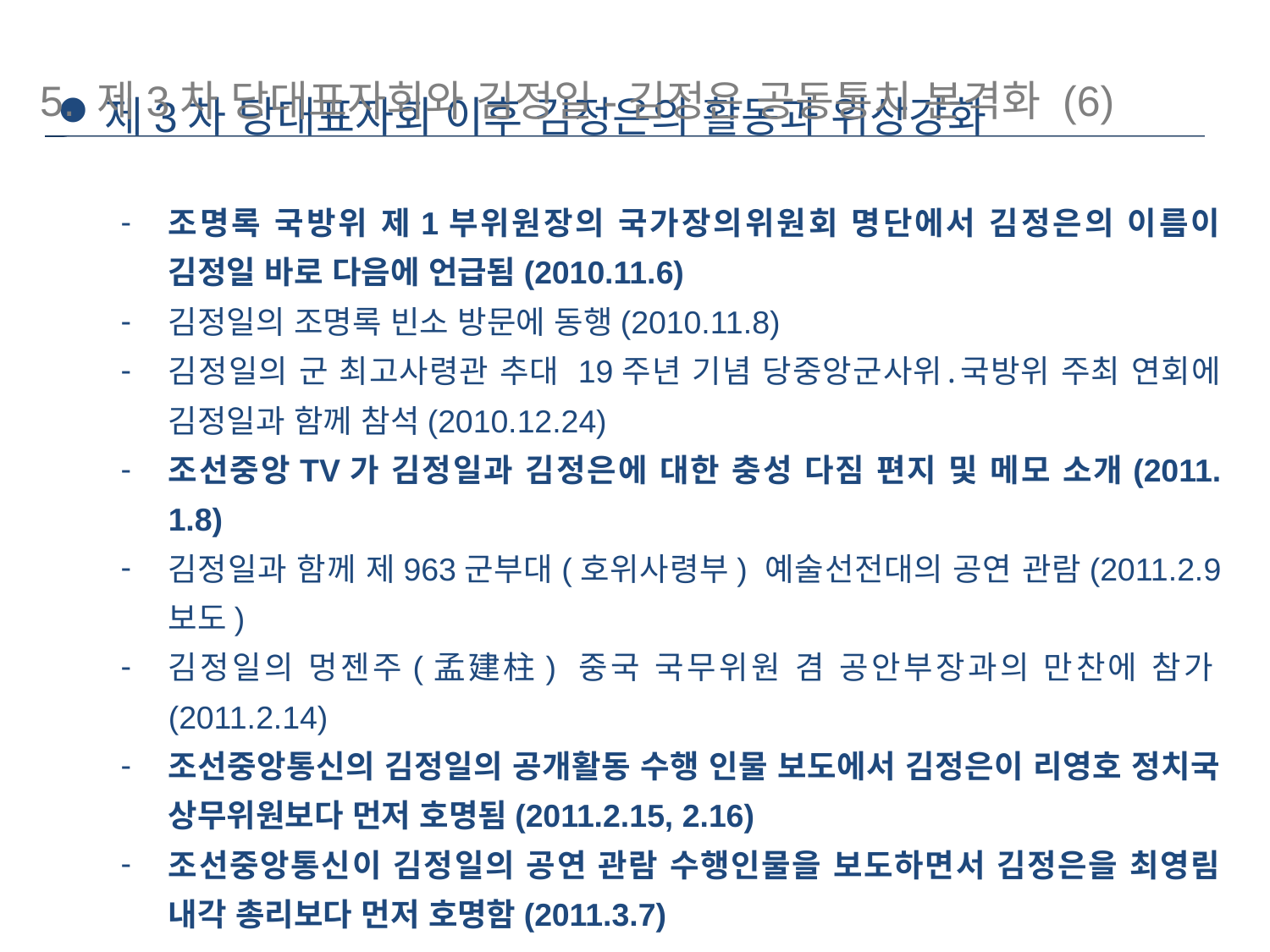

5. 제3차 당대표자회와 김정일-김정은 공동통치 본격화 (6)
제3차 당대표자회 이후 김정은의 활동과 위상강화

조명록 국방위 제1부위원장의 국가장의위원회 명단에서 김정은의 이름이 김정일 바로 다음에 언급됨(2010.11.6)
김정일의 조명록 빈소 방문에 동행(2010.11.8)
김정일의 군 최고사령관 추대 19주년 기념 당중앙군사위․국방위 주최 연회에 김정일과 함께 참석(2010.12.24)
조선중앙TV가 김정일과 김정은에 대한 충성 다짐 편지 및 메모 소개(2011. 1.8)
김정일과 함께 제963군부대(호위사령부) 예술선전대의 공연 관람(2011.2.9 보도)
김정일의 멍젠주(孟建柱) 중국 국무위원 겸 공안부장과의 만찬에 참가(2011.2.14)
조선중앙통신의 김정일의 공개활동 수행 인물 보도에서 김정은이 리영호 정치국 상무위원보다 먼저 호명됨(2011.2.15, 2.16)
조선중앙통신이 김정일의 공연 관람 수행인물을 보도하면서 김정은을 최영림 내각 총리보다 먼저 호명함(2011.3.7)